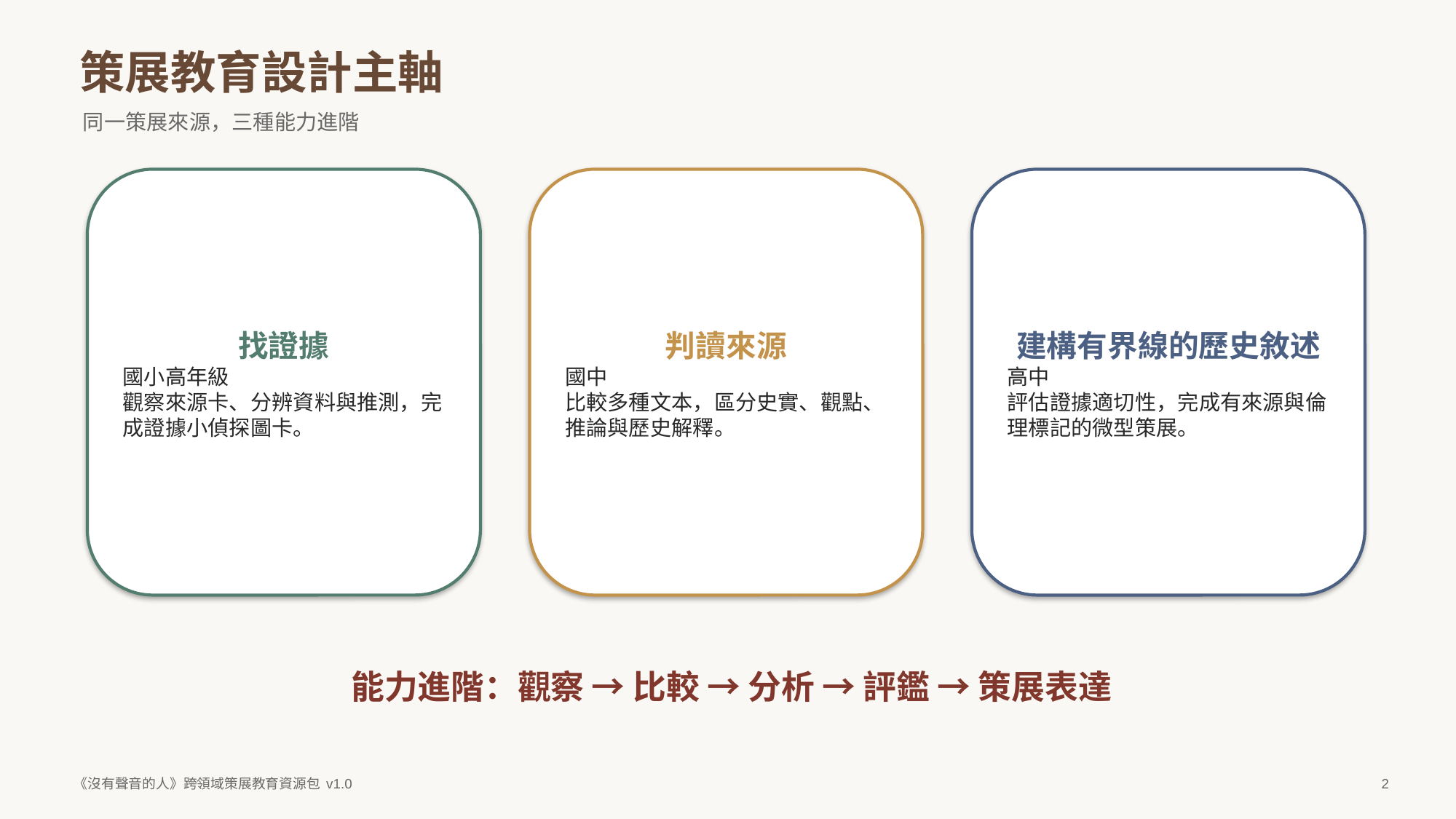

策展教育設計主軸
同一策展來源，三種能力進階
找證據
國小高年級
觀察來源卡、分辨資料與推測，完成證據小偵探圖卡。
判讀來源
國中
比較多種文本，區分史實、觀點、推論與歷史解釋。
建構有界線的歷史敘述
高中
評估證據適切性，完成有來源與倫理標記的微型策展。
能力進階：觀察 → 比較 → 分析 → 評鑑 → 策展表達
《沒有聲音的人》跨領域策展教育資源包 v1.0
2